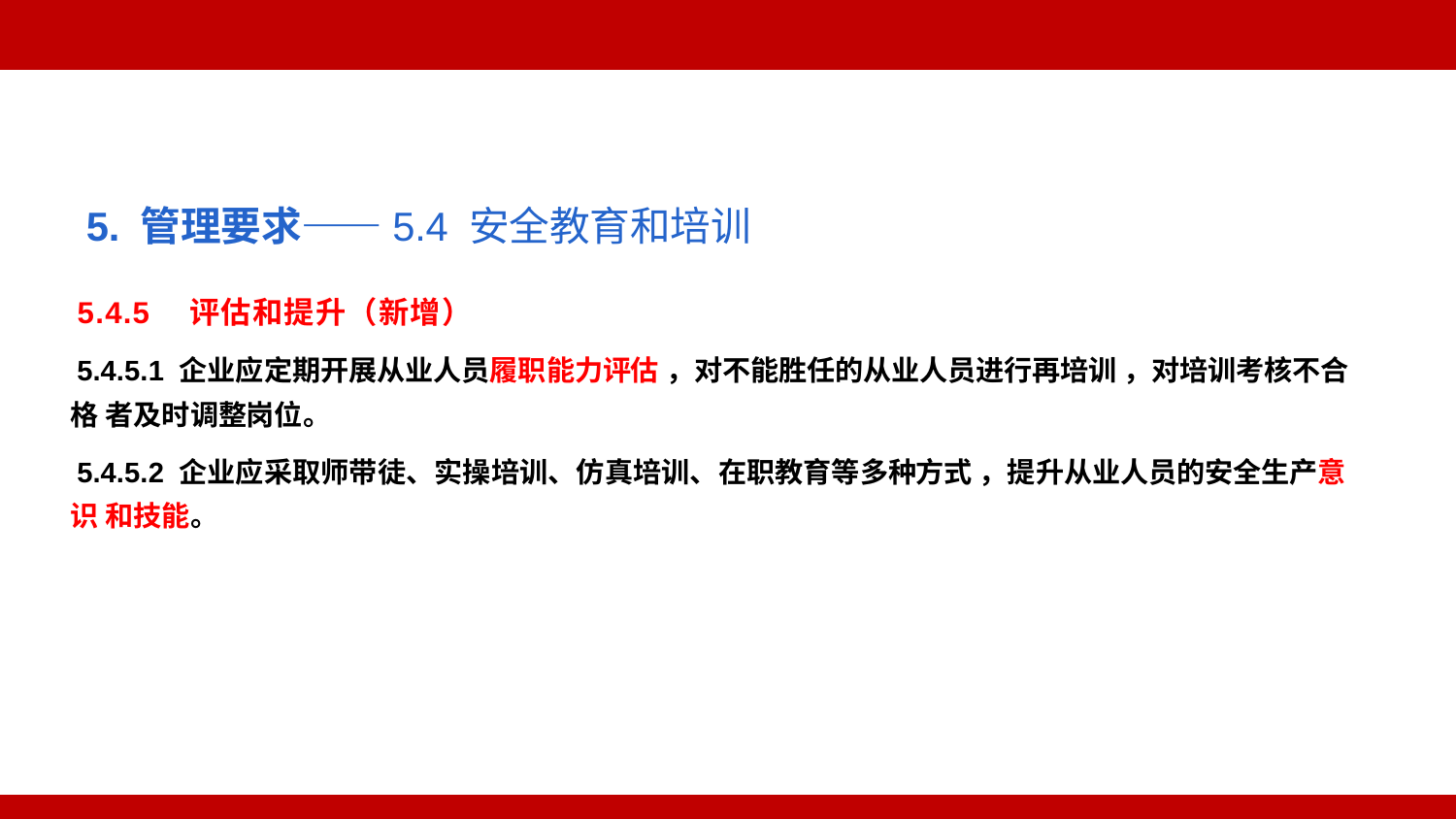

5. 管理要求——5.4 安全教育和培训

5.4.5   评估和提升（新增）
5.4.5.1 企业应定期开展从业人员履职能力评估 ，对不能胜任的从业人员进行再培训 ，对培训考核不合格 者及时调整岗位。

5.4.5.2 企业应采取师带徒、实操培训、仿真培训、在职教育等多种方式 ，提升从业人员的安全生产意识 和技能。